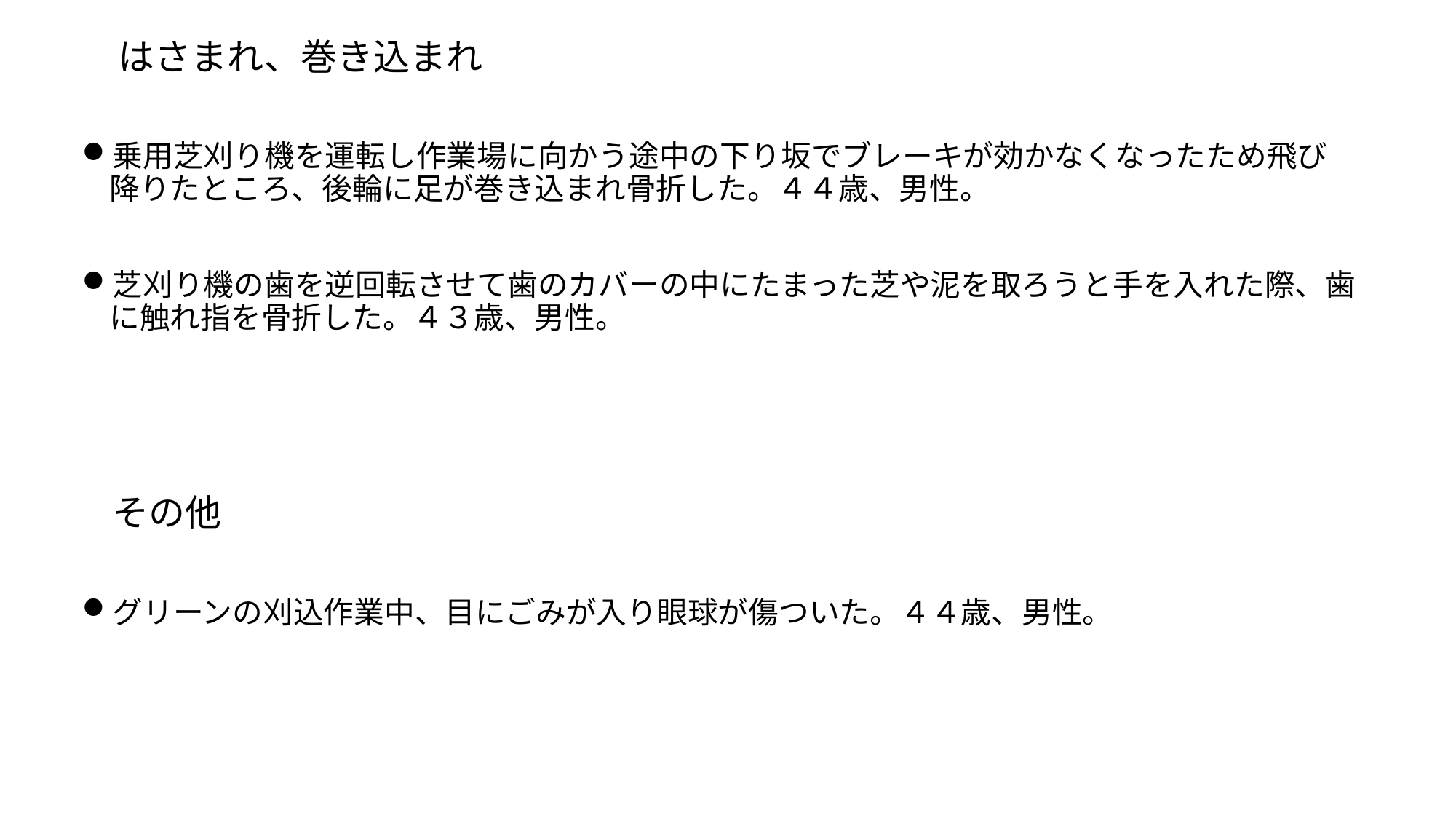

はさまれ、巻き込まれ

乗用芝刈り機を運転し作業場に向かう途中の下り坂でブレーキが効かなくなったため飛び降りたところ、後輪に足が巻き込まれ骨折した。４４歳、男性。

芝刈り機の歯を逆回転させて歯のカバーの中にたまった芝や泥を取ろうと手を入れた際、歯に触れ指を骨折した。４３歳、男性。

　その他

グリーンの刈込作業中、目にごみが入り眼球が傷ついた。４４歳、男性。